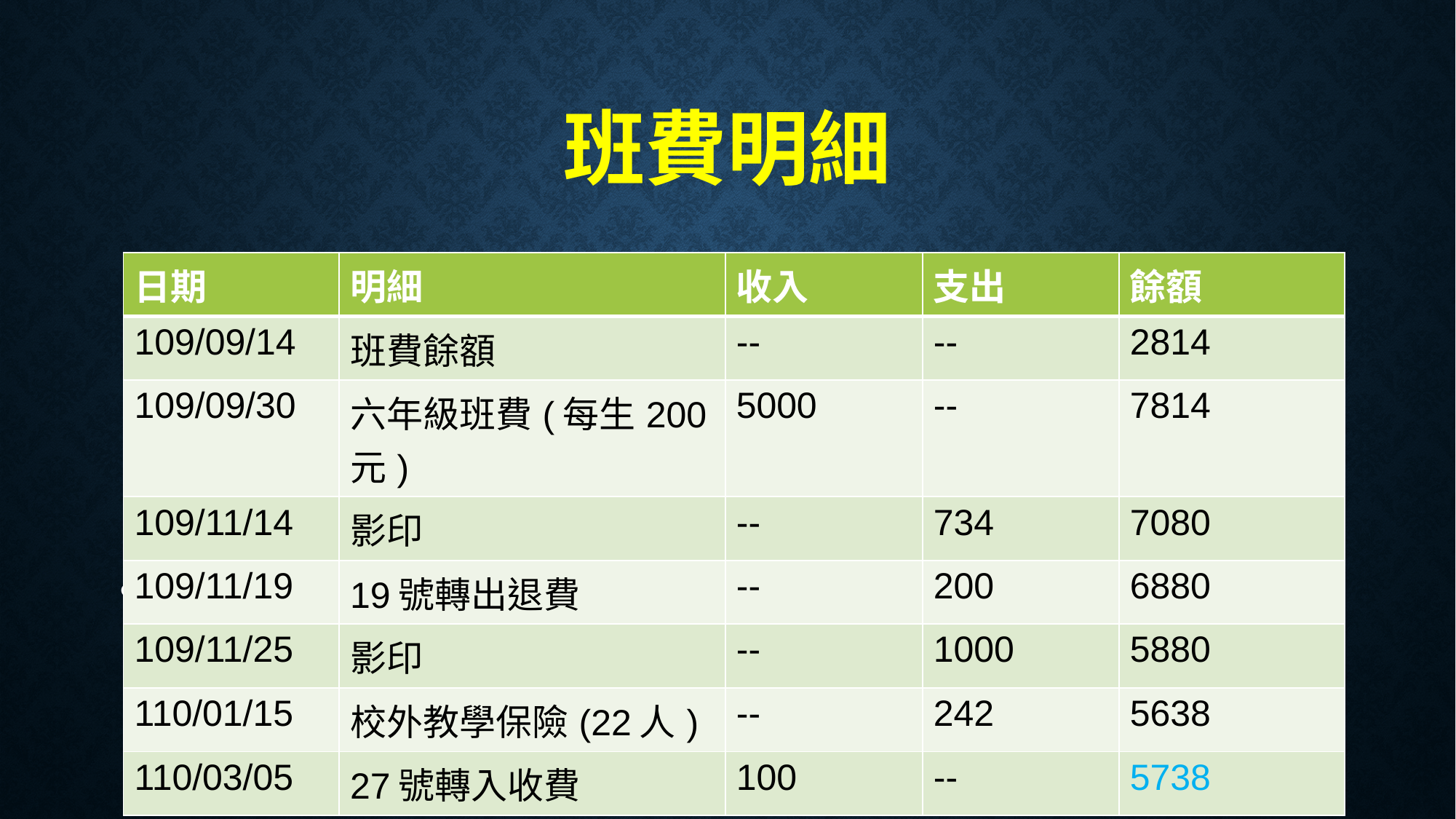

# 班費明細

家長會班級代表1~3名

| 日期 | 明細 | 收入 | 支出 | 餘額 |
| --- | --- | --- | --- | --- |
| 109/09/14 | 班費餘額 | -- | -- | 2814 |
| 109/09/30 | 六年級班費(每生200元) | 5000 | -- | 7814 |
| 109/11/14 | 影印 | -- | 734 | 7080 |
| 109/11/19 | 19號轉出退費 | -- | 200 | 6880 |
| 109/11/25 | 影印 | -- | 1000 | 5880 |
| 110/01/15 | 校外教學保險(22人) | -- | 242 | 5638 |
| 110/03/05 | 27號轉入收費 | 100 | -- | 5738 |